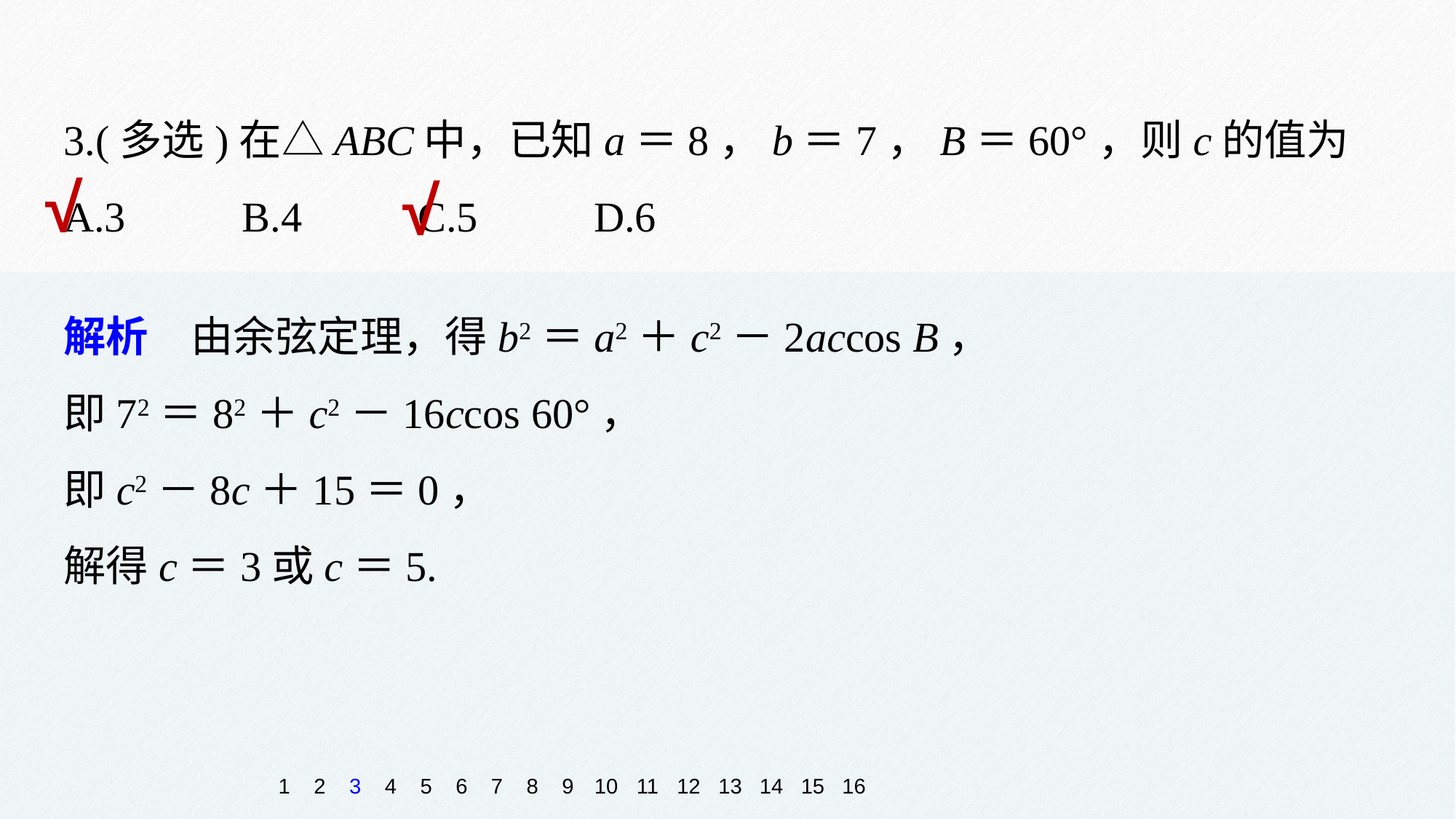

3.(多选)在△ABC中，已知a＝8，b＝7，B＝60°，则c的值为
A.3           B.4           C.5           D.6
√
√
解析　由余弦定理，得b2＝a2＋c2－2accos B，
即72＝82＋c2－16ccos 60°，
即c2－8c＋15＝0，
解得c＝3或c＝5.
1
2
3
4
5
6
7
8
9
10
11
12
13
14
15
16